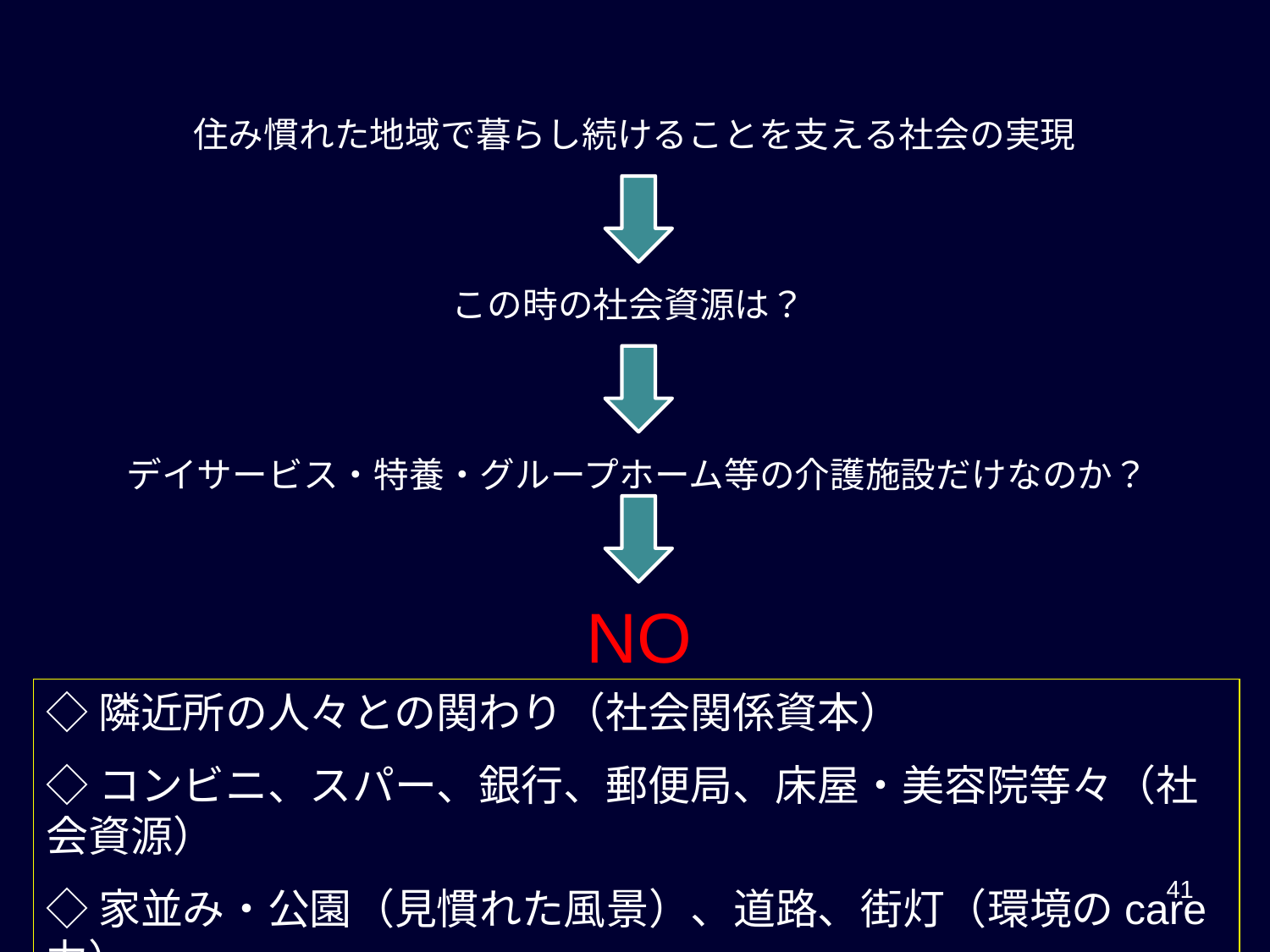

住み慣れた地域で暮らし続けることを支える社会の実現

この時の社会資源は？

デイサービス・特養・グループホーム等の介護施設だけなのか？

NO
◇隣近所の人々との関わり（社会関係資本）

◇コンビニ、スパー、銀行、郵便局、床屋・美容院等々（社会資源）

◇家並み・公園（見慣れた風景）、道路、街灯（環境のcare力）
41